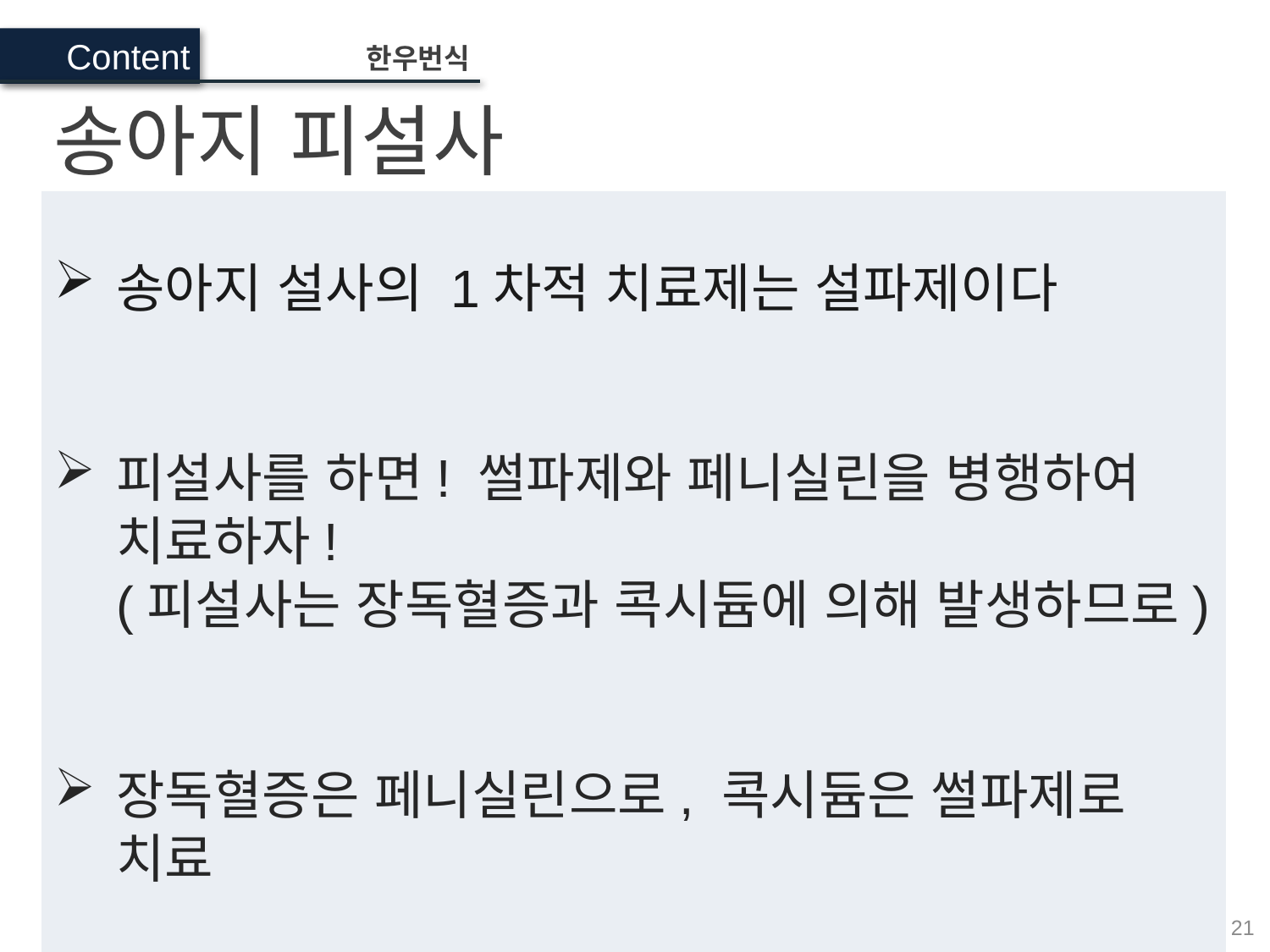

Content
한우번식
송아지 피설사
송아지 설사의 1차적 치료제는 설파제이다

피설사를 하면! 썰파제와 페니실린을 병행하여 치료하자!
(피설사는 장독혈증과 콕시듐에 의해 발생하므로)

장독혈증은 페니실린으로, 콕시듐은 썰파제로 치료

21